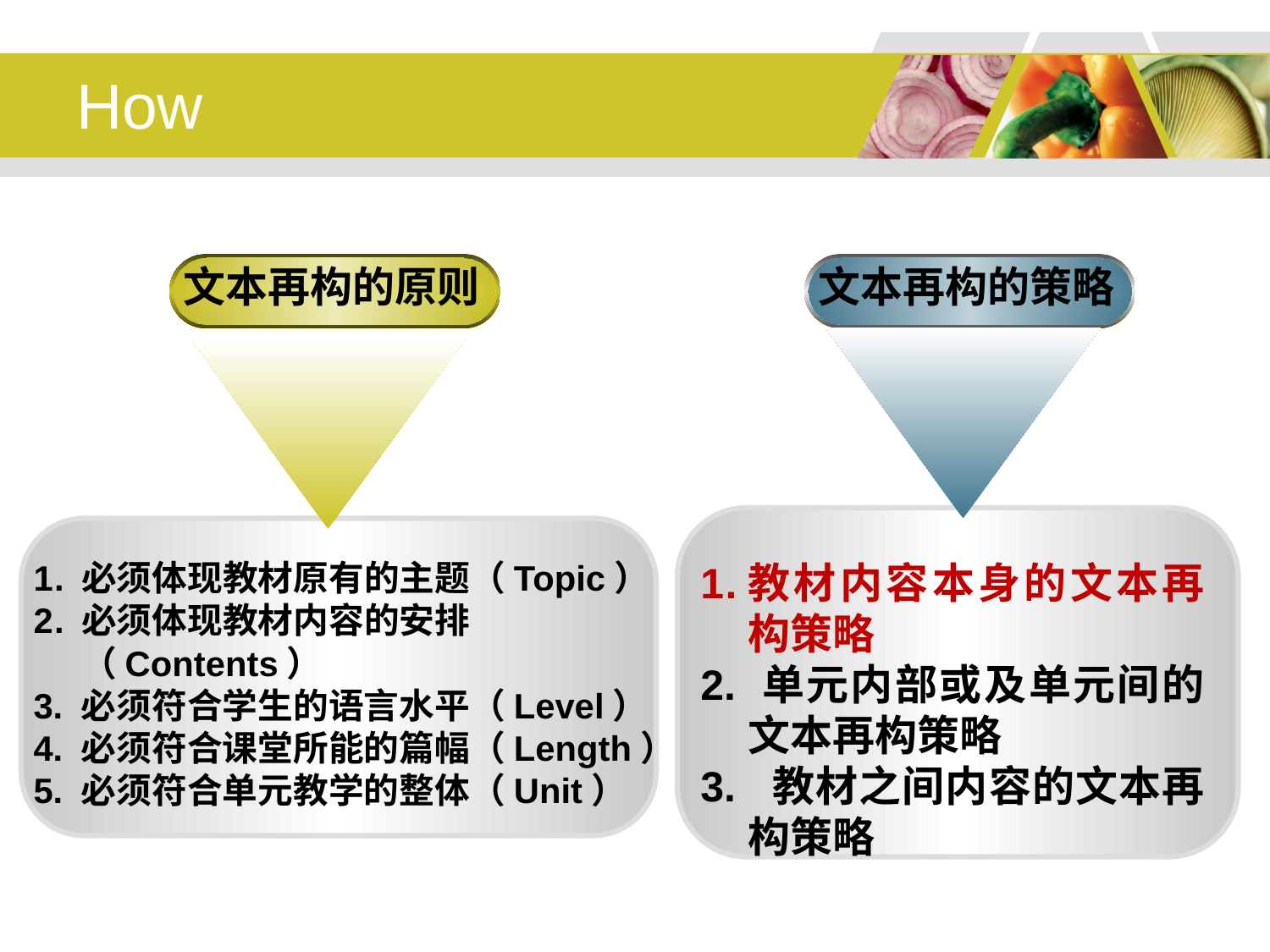

# How

文本再构的原则

文本再构的策略

必须体现教材原有的主题（Topic）
必须体现教材内容的安排（Contents）
3. 必须符合学生的语言水平（Level）
4. 必须符合课堂所能的篇幅（Length）
5. 必须符合单元教学的整体（Unit）
教材内容本身的文本再构策略
2. 单元内部或及单元间的文本再构策略
3.  教材之间内容的文本再构策略